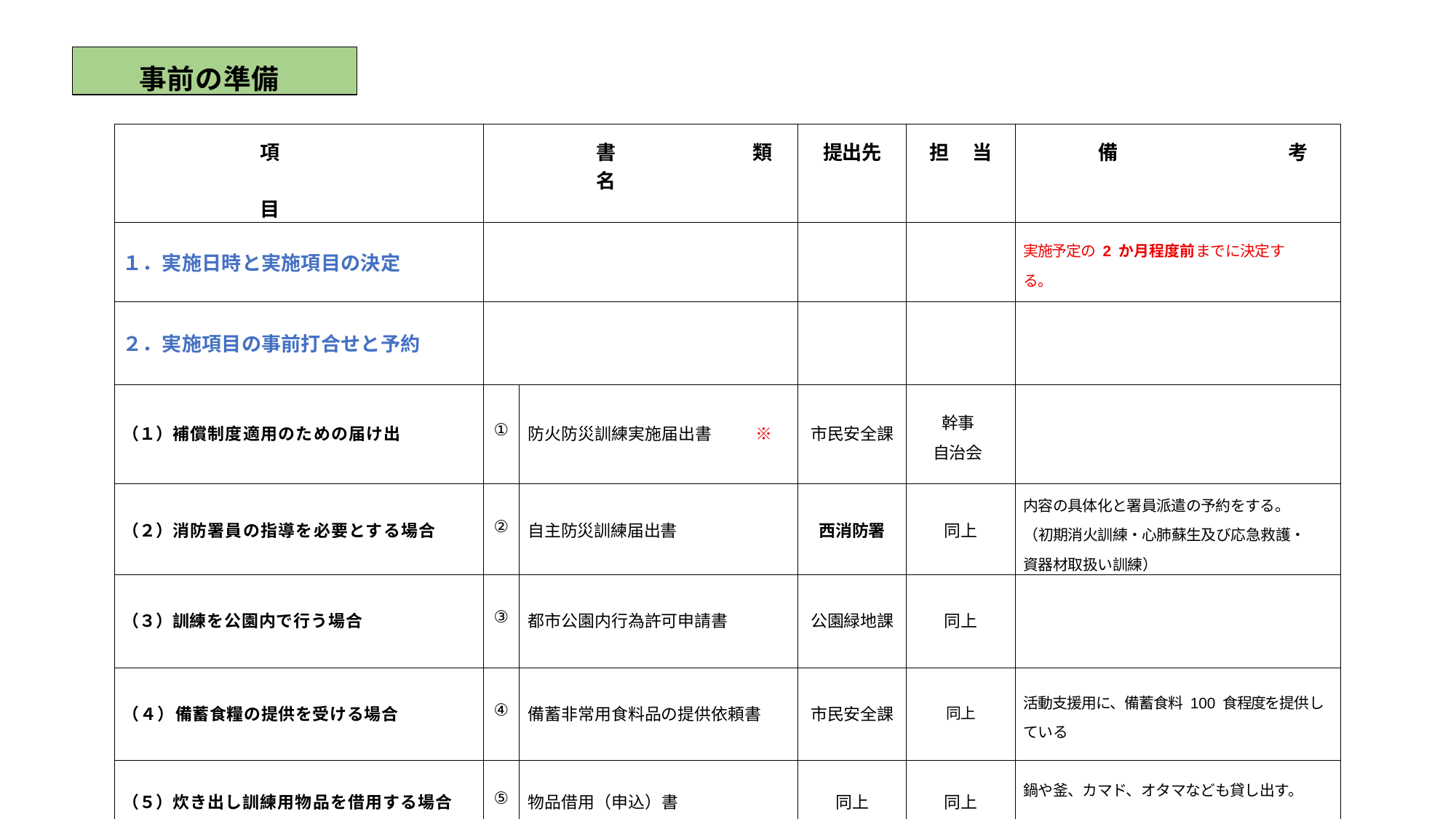

事前の準備
| 項 目 | 書 類 名 |  | 提出先 | 担 当 | 備 考 |
| --- | --- | --- | --- | --- | --- |
| １．実施日時と実施項目の決定 |  |  |  |  | 実施予定の 2 か月程度前までに決定する。 |
| ２．実施項目の事前打合せと予約 |  |  |  |  |  |
| （１）補償制度適用のための届け出 | ① | 防火防災訓練実施届出書 ※ | 市民安全課 | 幹事自治会 |  |
| （２）消防署員の指導を必要とする場合 | ② | 自主防災訓練届出書 | 西消防署 | 同上 | 内容の具体化と署員派遣の予約をする。 （初期消火訓練・心肺蘇生及び応急救護・資器材取扱い訓練） |
| （３）訓練を公園内で行う場合 | ③ | 都市公園内行為許可申請書 | 公園緑地課 | 同上 |  |
| （４）備蓄食糧の提供を受ける場合 | ④ | 備蓄非常用食料品の提供依頼書 | 市民安全課 | 同上 | 活動支援用に、備蓄食料 100 食程度を提供している |
| （５）炊き出し訓練用物品を借用する場合 | ⑤ | 物品借用（申込）書 | 同上 | 同上 | 鍋や釜、カマド、オタマなども貸し出す。 |